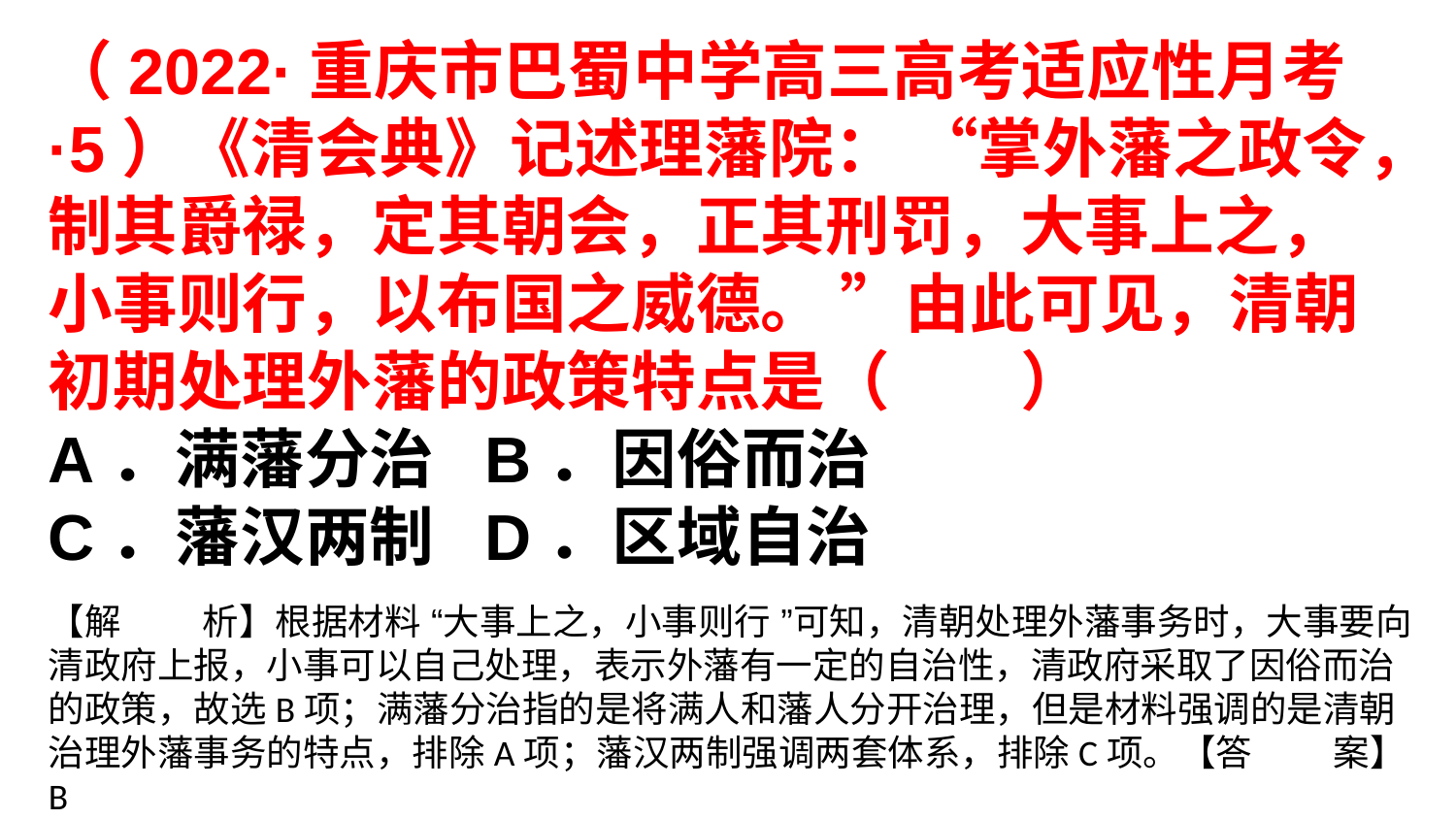

（2022·重庆市巴蜀中学高三高考适应性月考·5）《清会典》记述理藩院： “掌外藩之政令，制其爵禄，定其朝会，正其刑罚，大事上之，小事则行，以布国之威德。 ”由此可见，清朝初期处理外藩的政策特点是（　　）
A．满藩分治	B．因俗而治
C．藩汉两制	D．区域自治
【解        析】根据材料 “大事上之，小事则行 ”可知，清朝处理外藩事务时，大事要向清政府上报，小事可以自己处理，表示外藩有一定的自治性，清政府采取了因俗而治的政策，故选B项；满藩分治指的是将满人和藩人分开治理，但是材料强调的是清朝治理外藩事务的特点，排除A项；藩汉两制强调两套体系，排除C项。【答        案】B